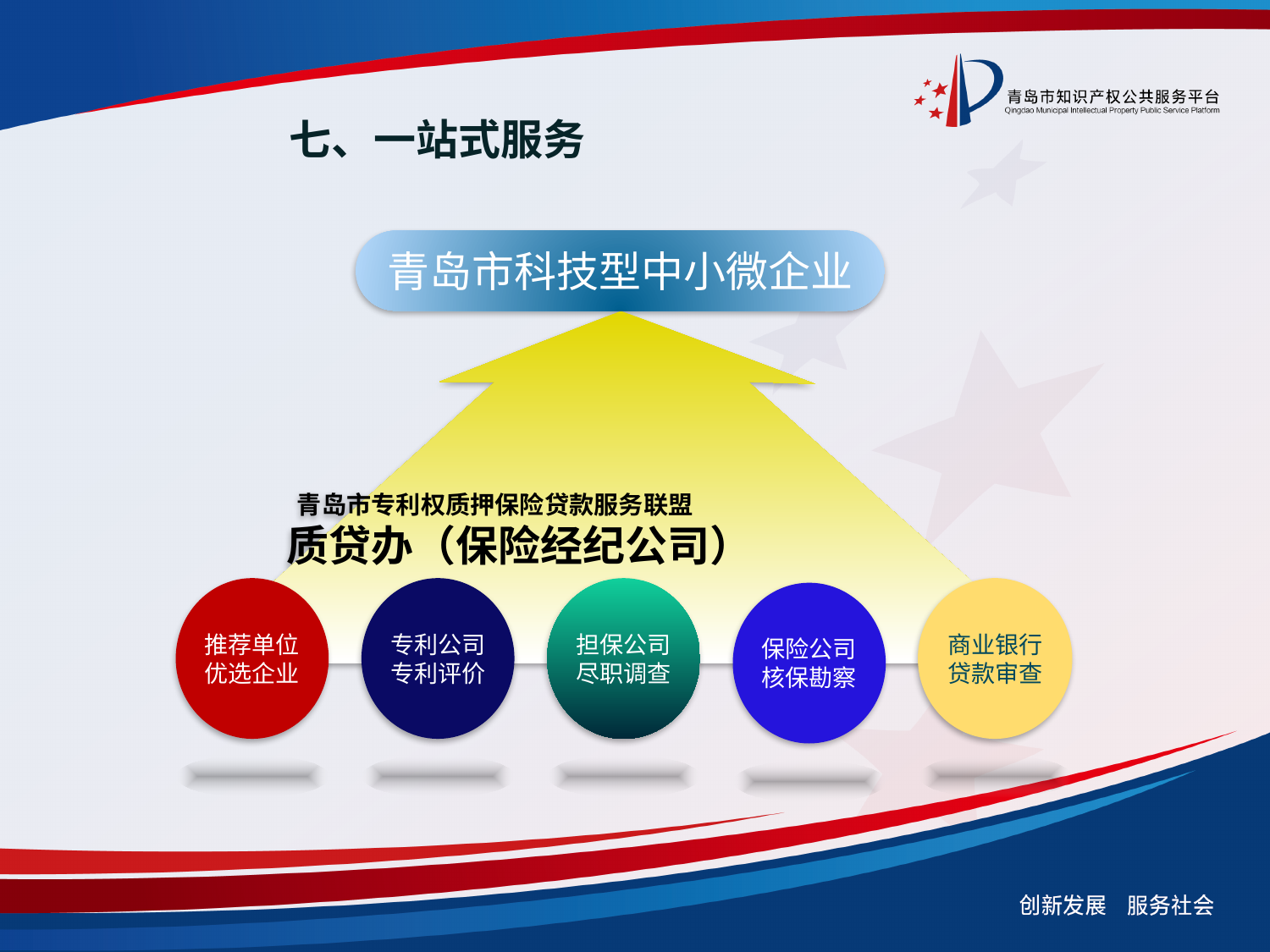

七、一站式服务
青岛市科技型中小微企业

                  青岛市专利权质押保险贷款服务联盟
                质贷办（保险经纪公司）

推荐单位
优选企业

专利公司
专利评价

担保公司
尽职调查

商业银行
贷款审查

保险公司
核保勘察